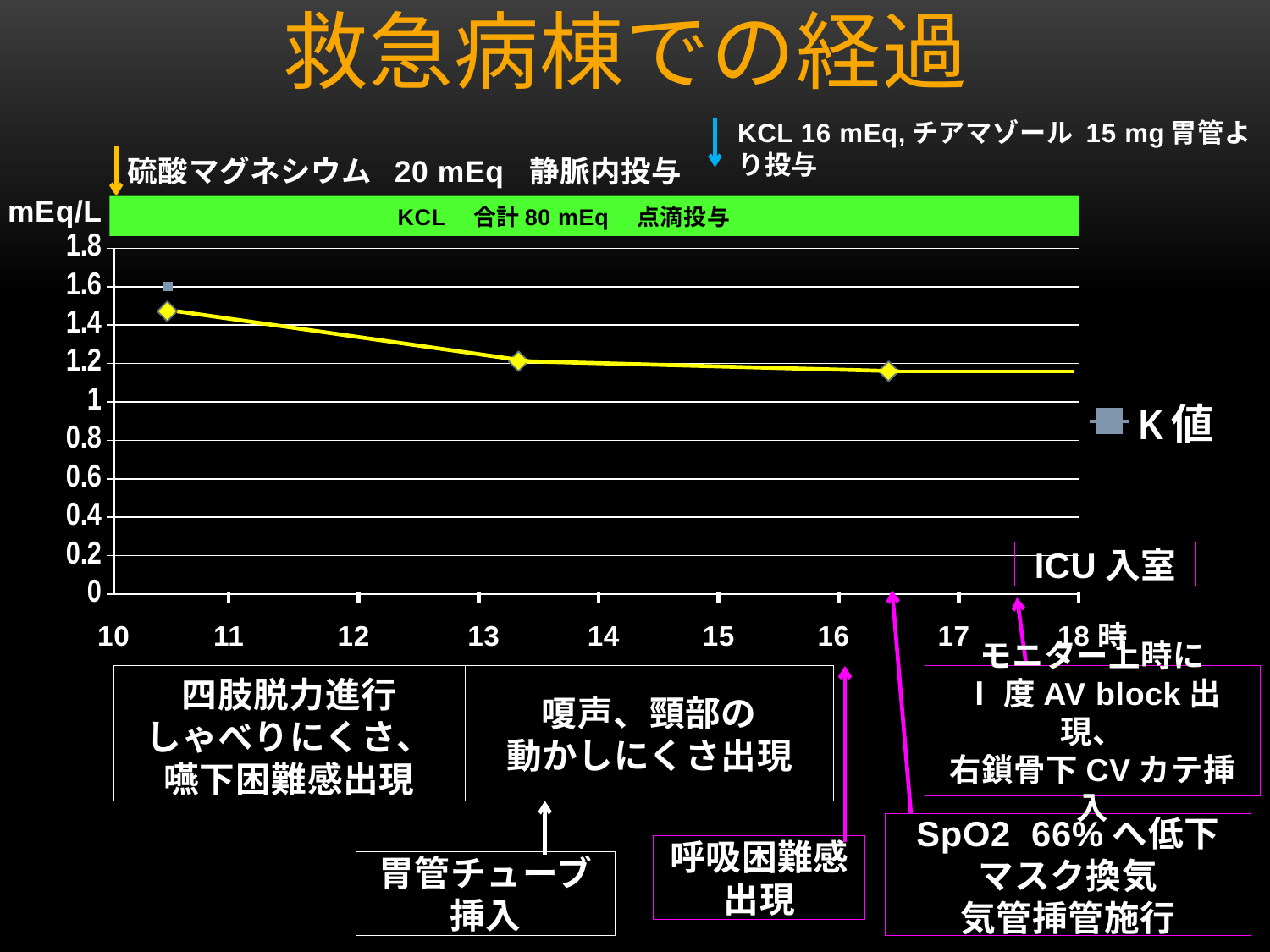

# 救急病棟での経過
KCL 16 mEq,チアマゾール 15 mg胃管より投与
硫酸マグネシウム  20 mEq  静脈内投与
mEq/L

KCL　合計80 mEq　点滴投与

### Chart

| Category | K値 |
|---|---|
| 0.41666666666666669 | 1.6 |
| 0.45833333333333331 | None |
| 0.5 | None |
| 0.54166666666666663 | None |
| 0.58333333333333337 | None |
| 0.625 | None |
| 0.66666666666666663 | None |
| 0.70833333333333337 | None |
| 0.75 | None |

ICU入室

10

11

12

13

14

15

16

17

18
時
四肢脱力進行
しゃべりにくさ、
嚥下困難感出現

嗄声、頸部の
動かしにくさ出現
モニター上時に
Ⅰ度AV block出現、
右鎖骨下CVカテ挿入
SpO2  66%へ低下
マスク換気
気管挿管施行
呼吸困難感
出現
胃管チューブ挿入